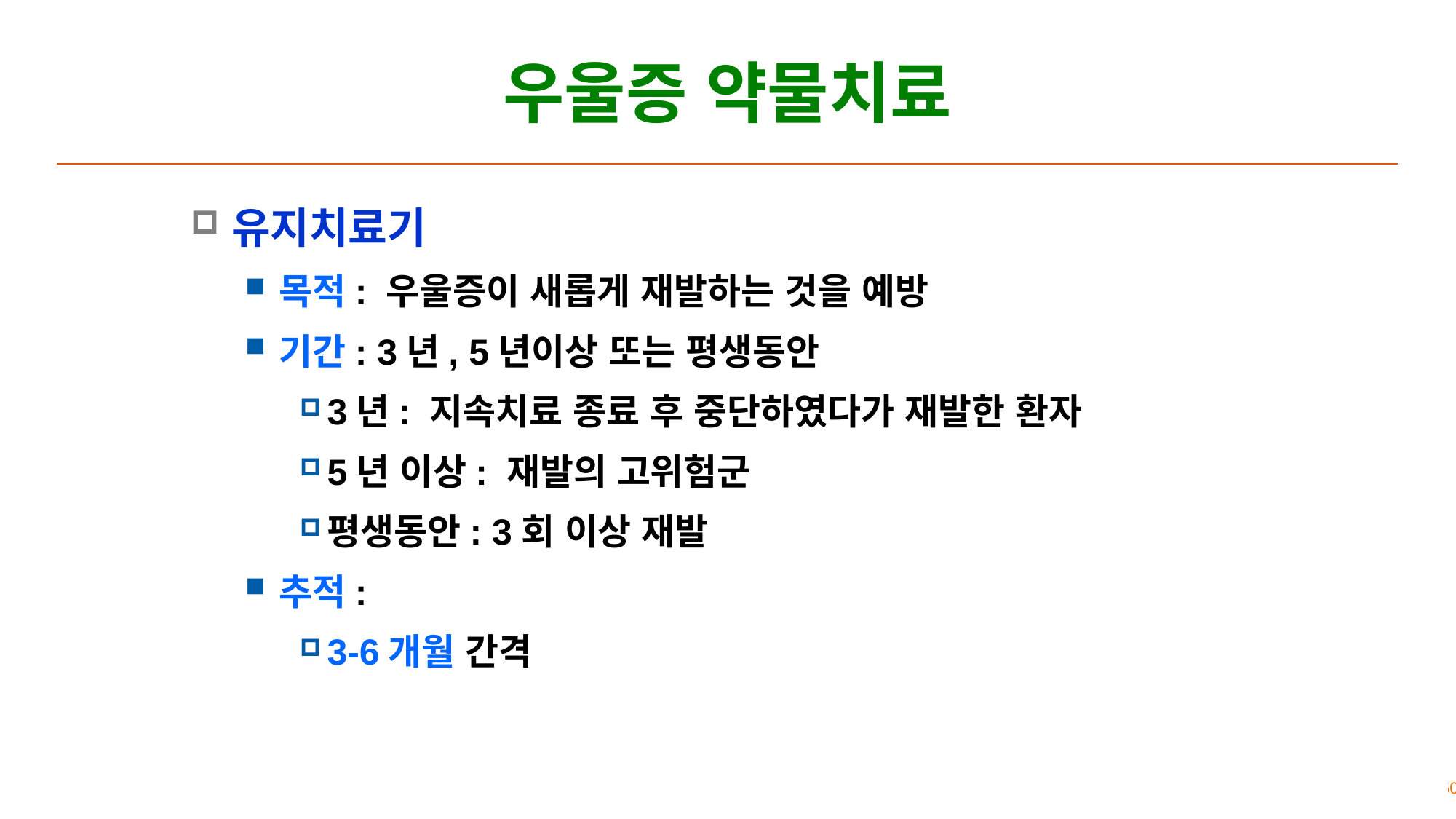

# 우울증 약물치료
유지치료기
목적: 우울증이 새롭게 재발하는 것을 예방
기간: 3년, 5년이상 또는 평생동안
3년: 지속치료 종료 후 중단하였다가 재발한 환자
5년 이상: 재발의 고위험군
평생동안: 3회 이상 재발
추적:
3-6개월 간격